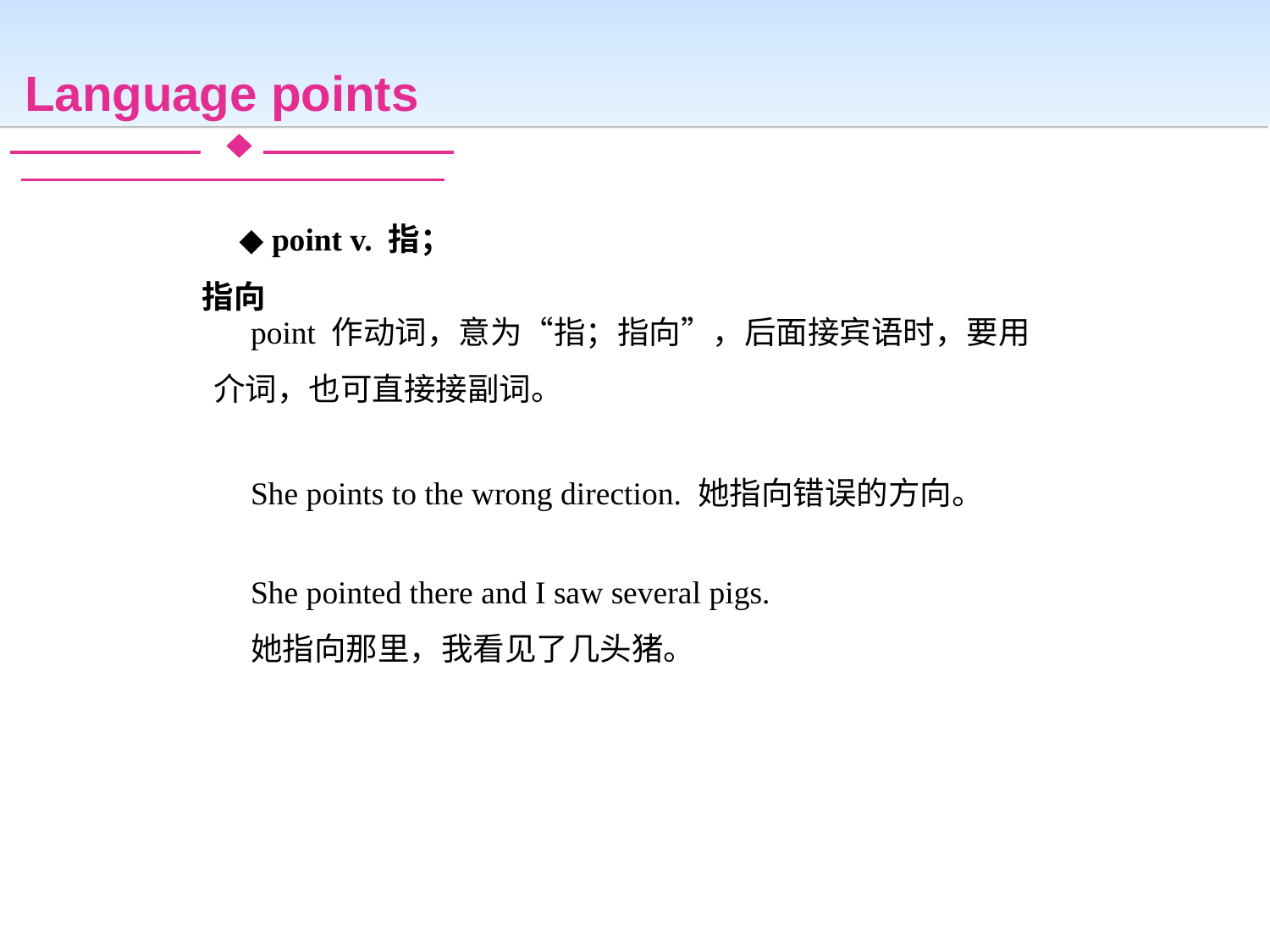

Language points

◆ point v. 指；指向
point 作动词，意为“指；指向”，后面接宾语时，要用介词，也可直接接副词。
She points to the wrong direction. 她指向错误的方向。
She pointed there and I saw several pigs.
她指向那里，我看见了几头猪。